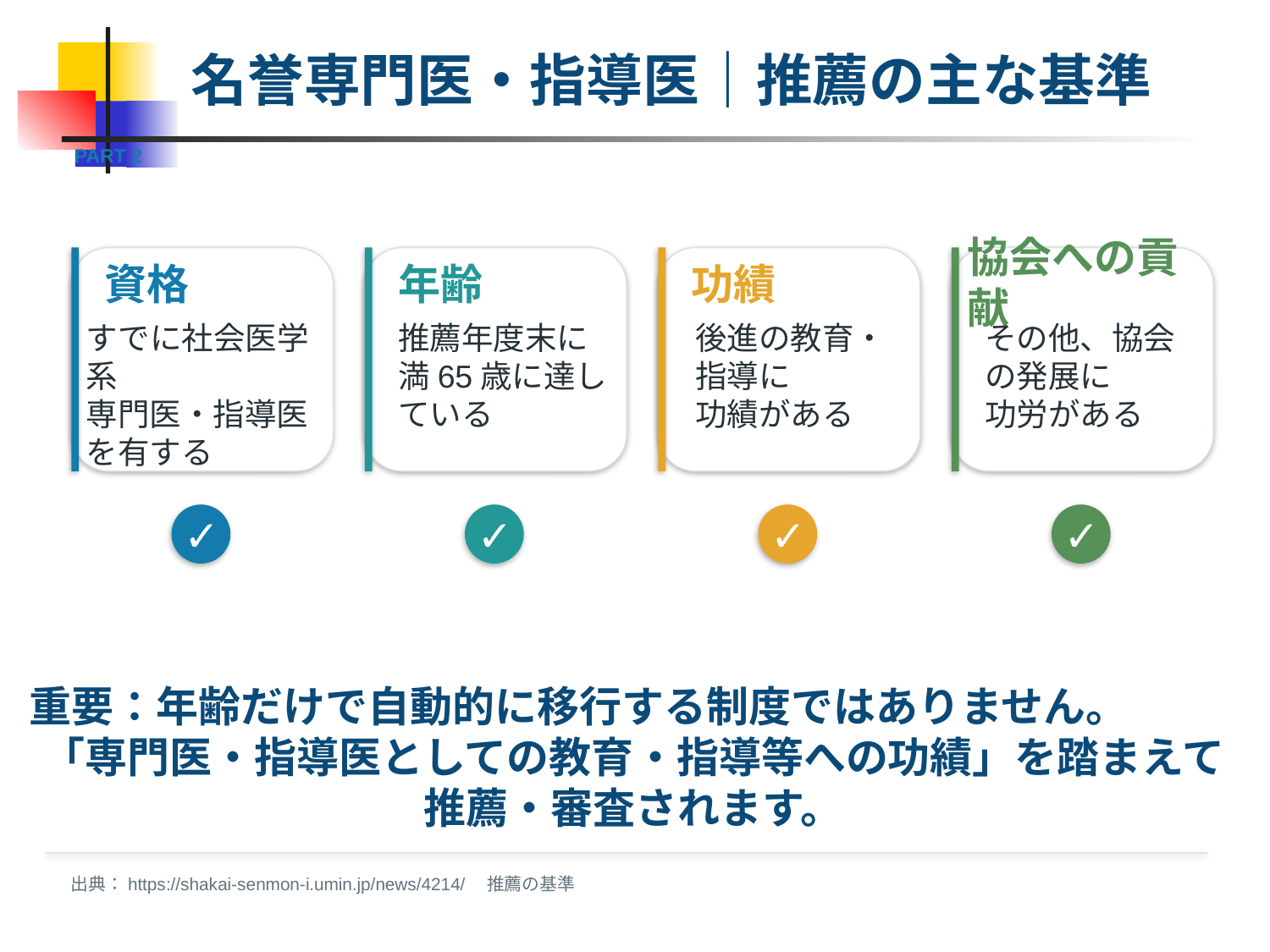

名誉専門医・指導医｜推薦の主な基準
PART 2

協会への貢献
資格
年齢
功績
すでに社会医学系
専門医・指導医を有する
推薦年度末に
満65歳に達している
後進の教育・指導に
功績がある
その他、協会の発展に
功労がある
✓
✓
✓
✓

重要：年齢だけで自動的に移行する制度ではありません。
「専門医・指導医としての教育・指導等への功績」を踏まえて
推薦・審査されます。

出典：https://shakai-senmon-i.umin.jp/news/4214/　推薦の基準